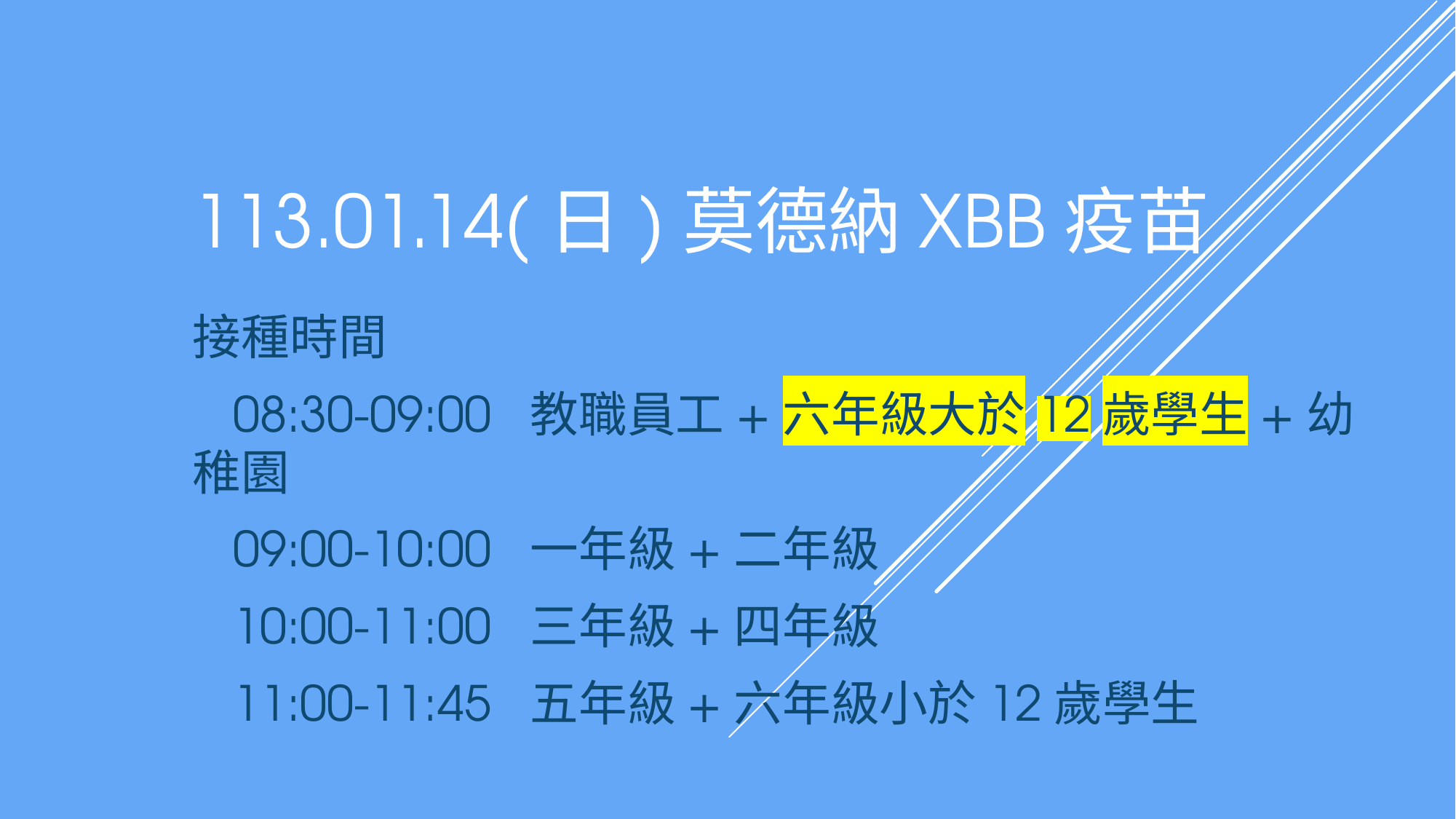

# 113.01.14(日)莫德納XBB疫苗
接種時間
   08:30-09:00  教職員工+六年級大於12歲學生+幼稚園
   09:00-10:00  一年級+二年級
   10:00-11:00  三年級+四年級
   11:00-11:45  五年級+六年級小於12歲學生